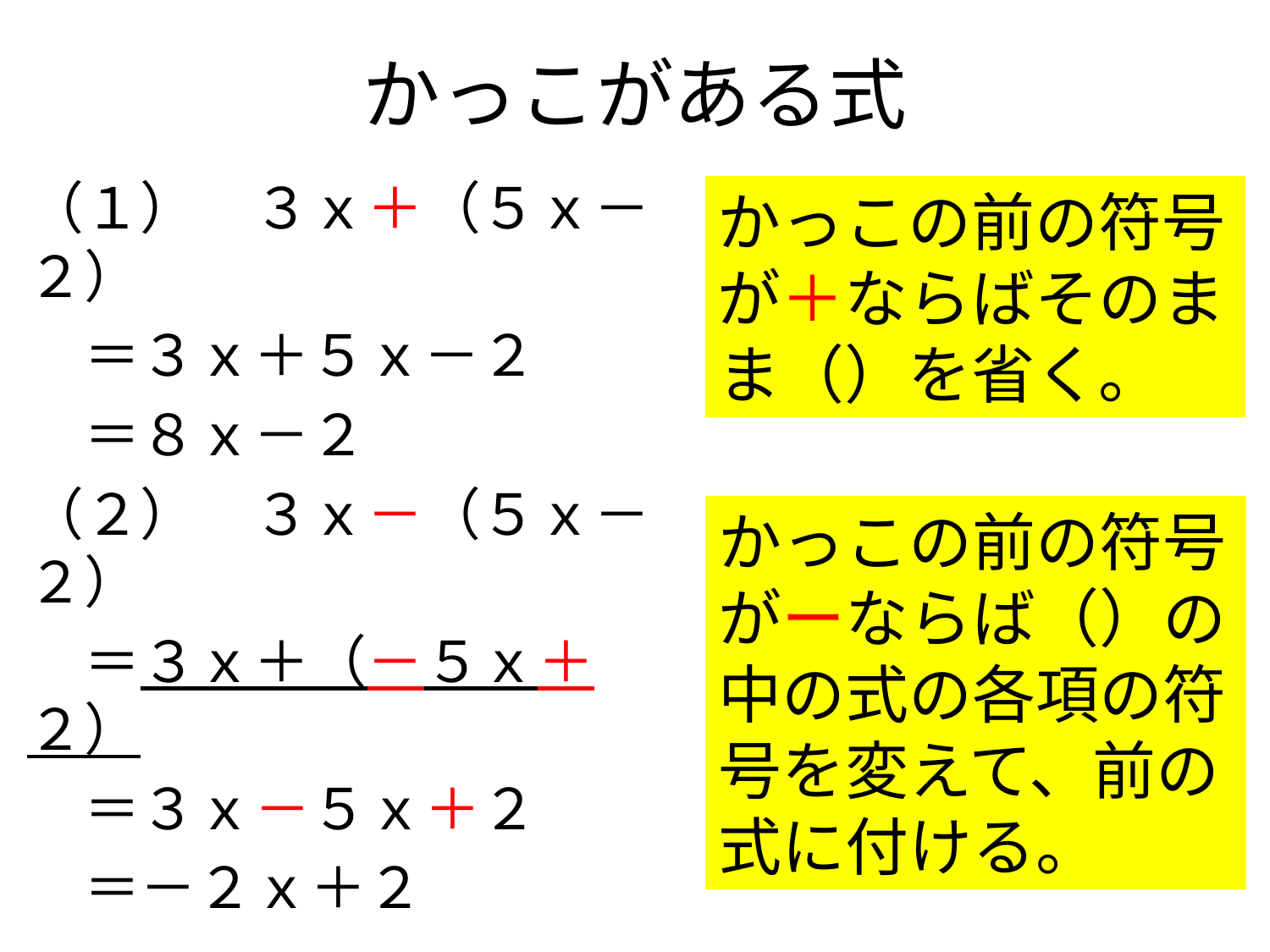

# かっこがある式
（１）　３ｘ＋（５ｘ－２）
　＝３ｘ＋５ｘ－２
　＝８ｘ－２
（２）　３ｘ－（５ｘ－２）
　＝３ｘ＋（－５ｘ＋２）
　＝３ｘ－５ｘ＋２
　＝－２ｘ＋２

かっこの前の符号が＋ならばそのまま（）を省く。
かっこの前の符号がーならば（）の中の式の各項の符号を変えて、前の式に付ける。